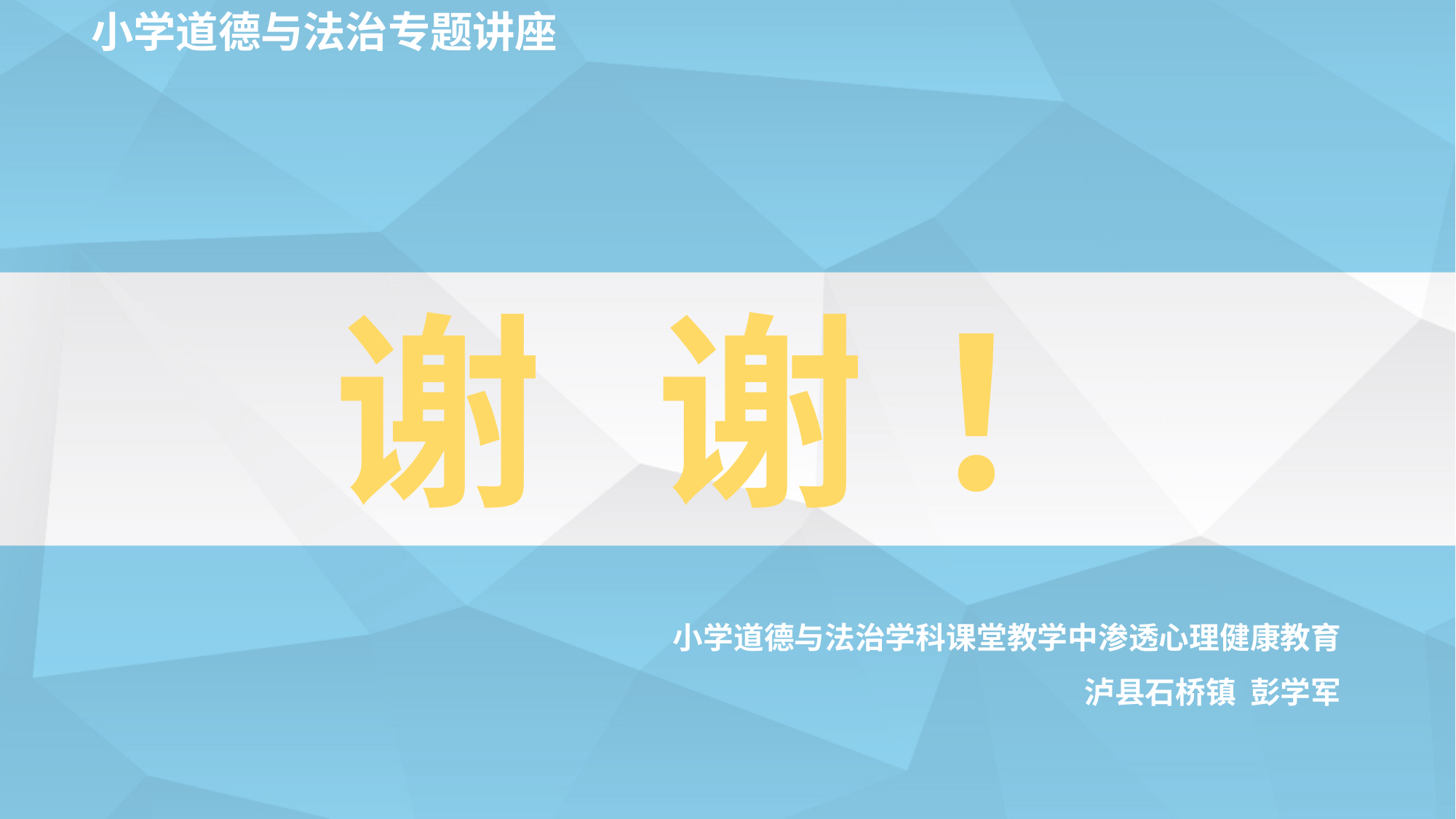

小学道德与法治专题讲座
谢  谢 ！
小学道德与法治学科课堂教学中渗透心理健康教育泸县石桥镇  彭学军